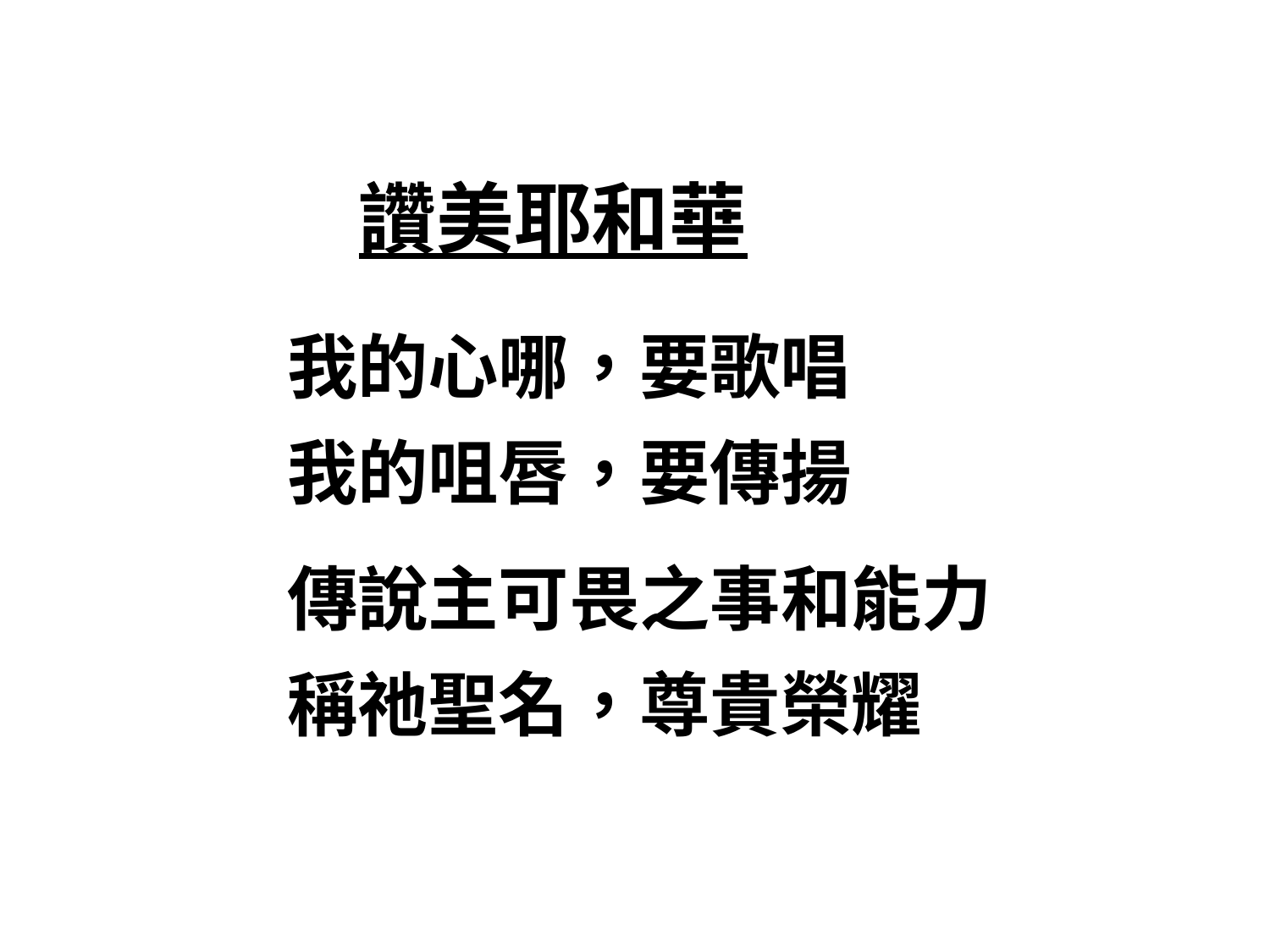

讚美耶和華

我的心哪，要歌唱
我的咀唇，要傳揚

傳說主可畏之事和能力
稱祂聖名，尊貴榮耀